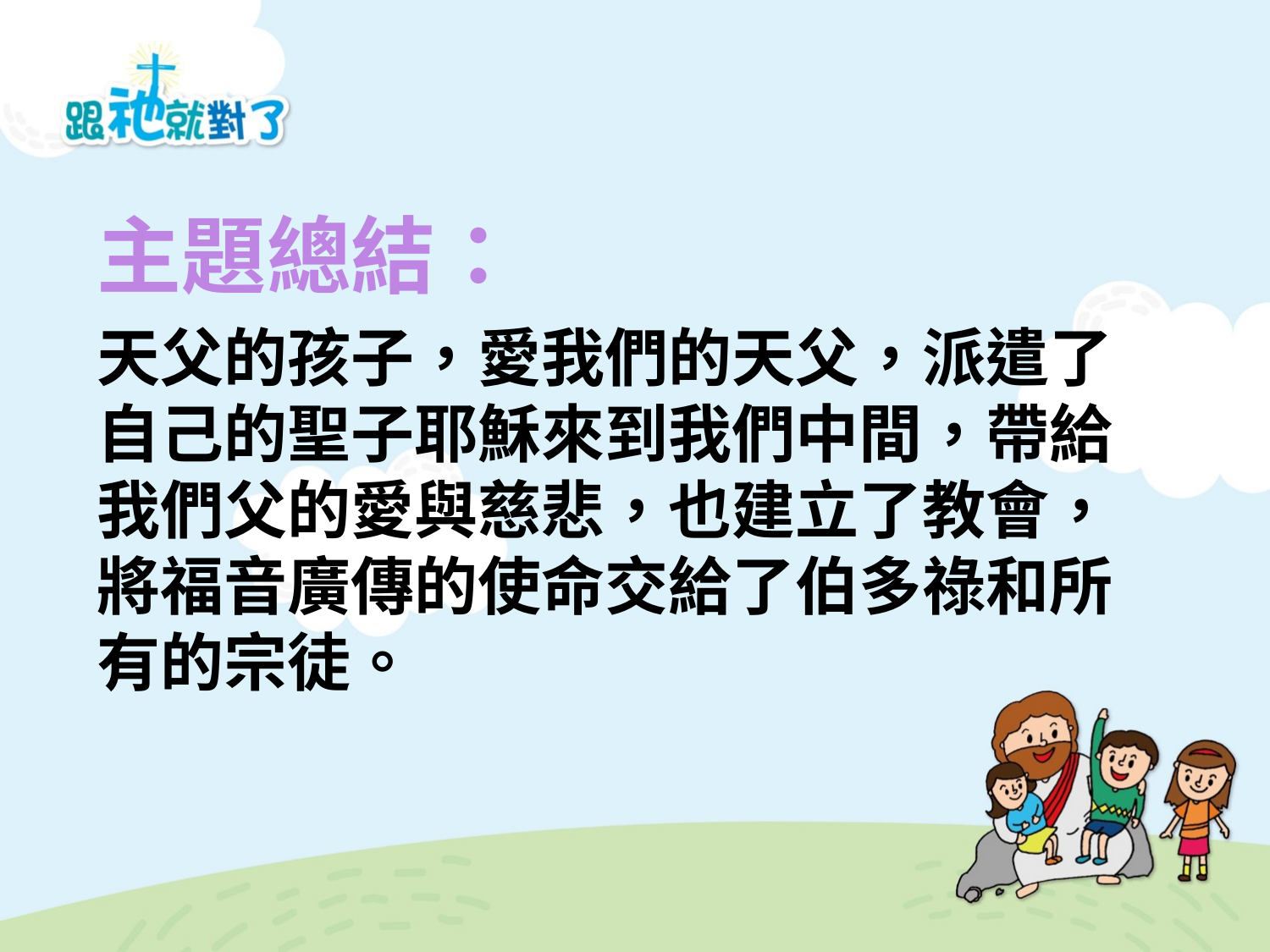

主題總結：
天父的孩子，愛我們的天父，派遣了自己的聖子耶穌來到我們中間，帶給我們父的愛與慈悲，也建立了教會，將福音廣傳的使命交給了伯多祿和所有的宗徒。